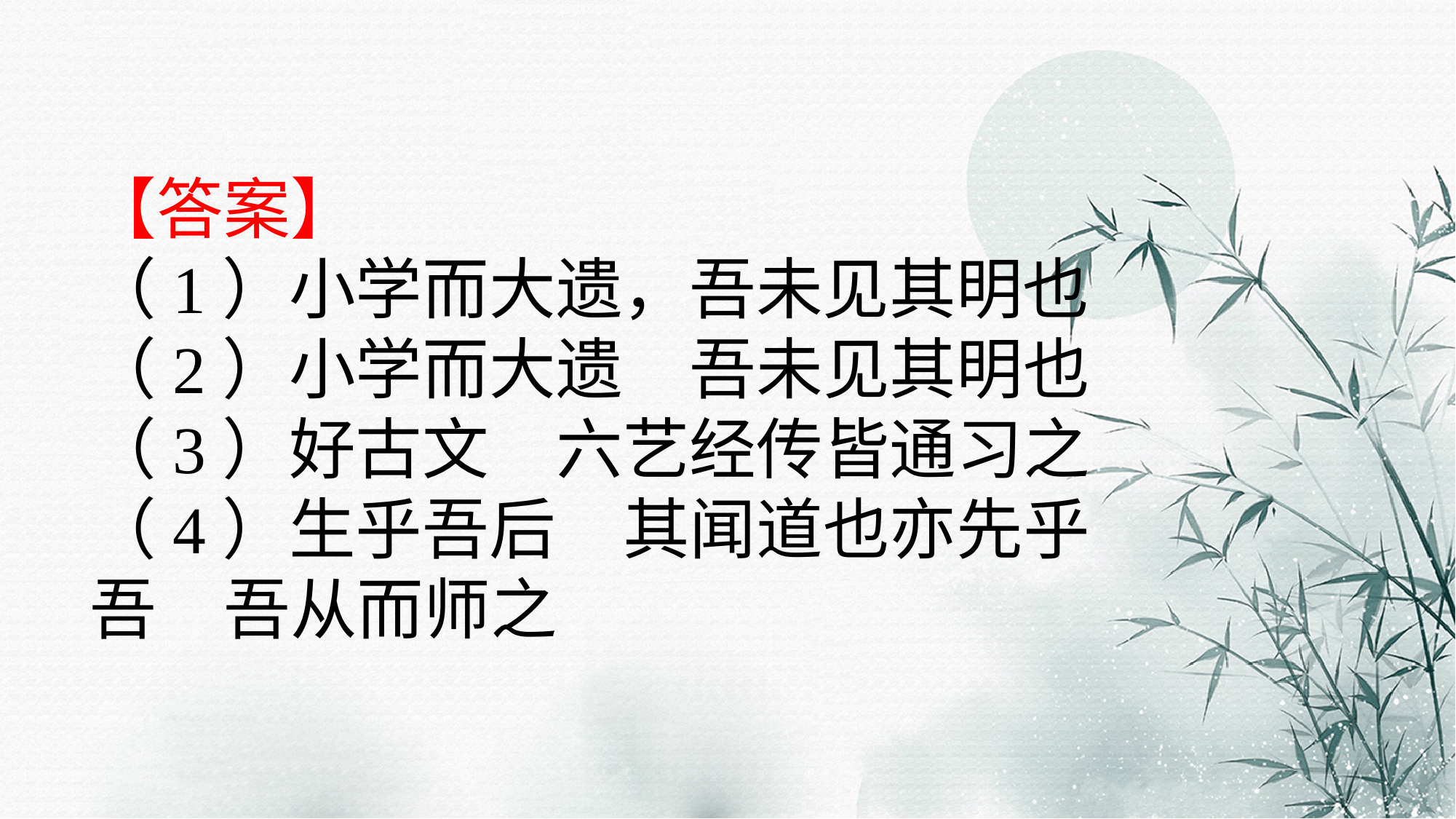

【答案】
（1）小学而大遗，吾未见其明也
（2）小学而大遗　吾未见其明也
（3）好古文　六艺经传皆通习之
（4）生乎吾后　其闻道也亦先乎吾　吾从而师之